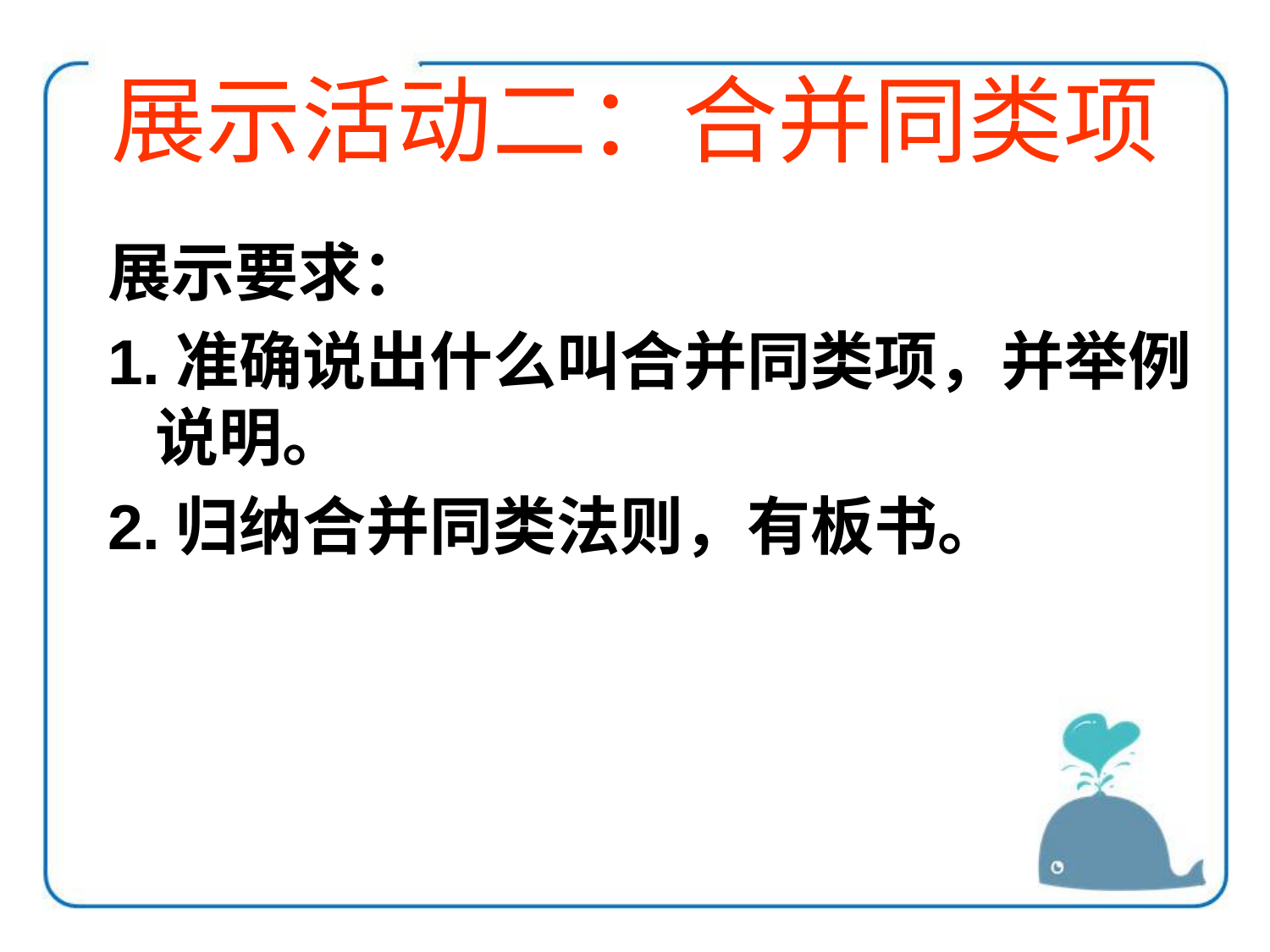

# 展示活动二：合并同类项
展示要求：
1.准确说出什么叫合并同类项，并举例说明。
2.归纳合并同类法则，有板书。